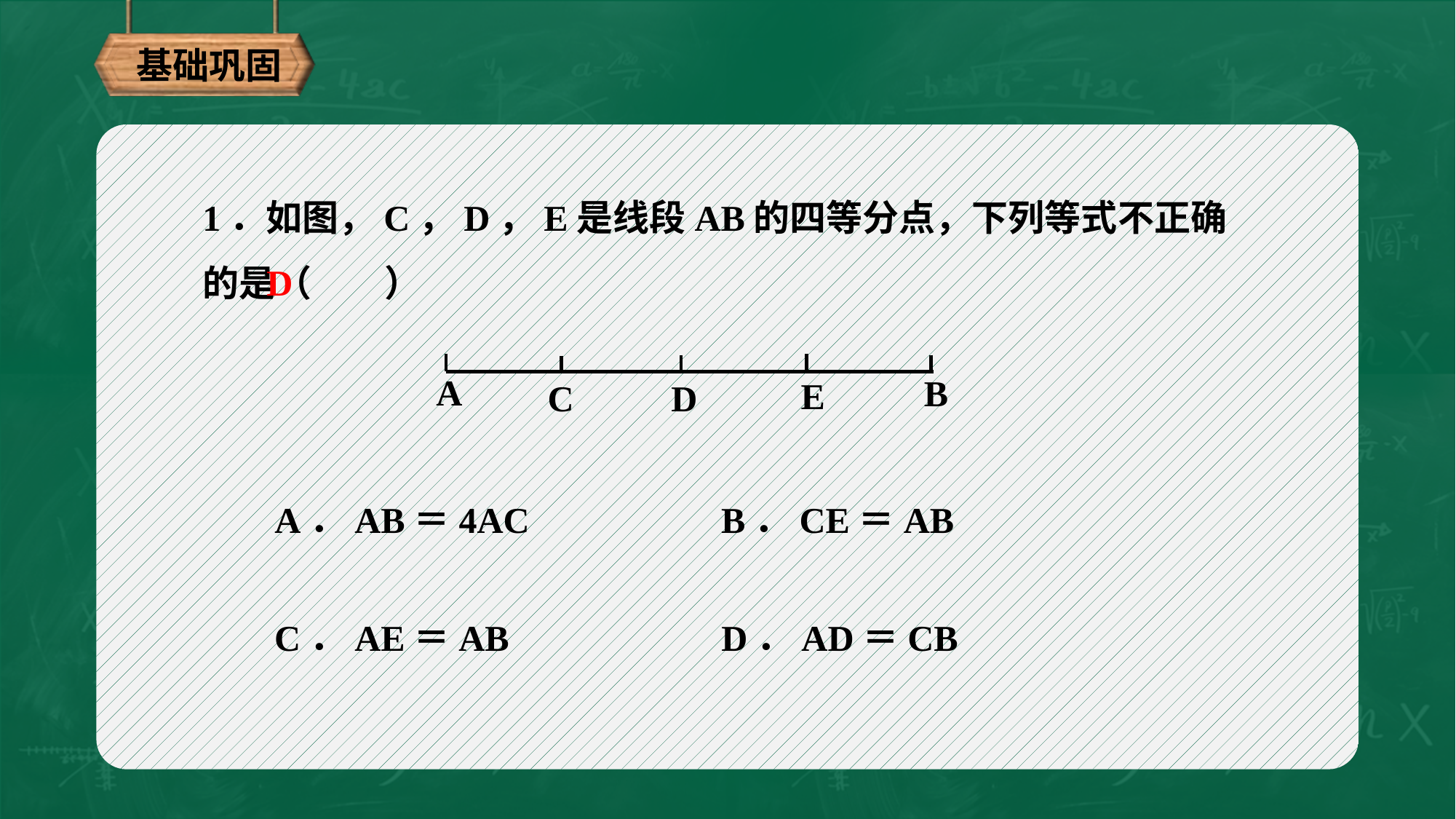

基础巩固
1．如图，C，D，E是线段AB的四等分点，下列等式不正确的是（　　）
D
A
B
E
C
D
A．AB＝4AC
B．CE＝AB
C．AE＝AB
D．AD＝CB